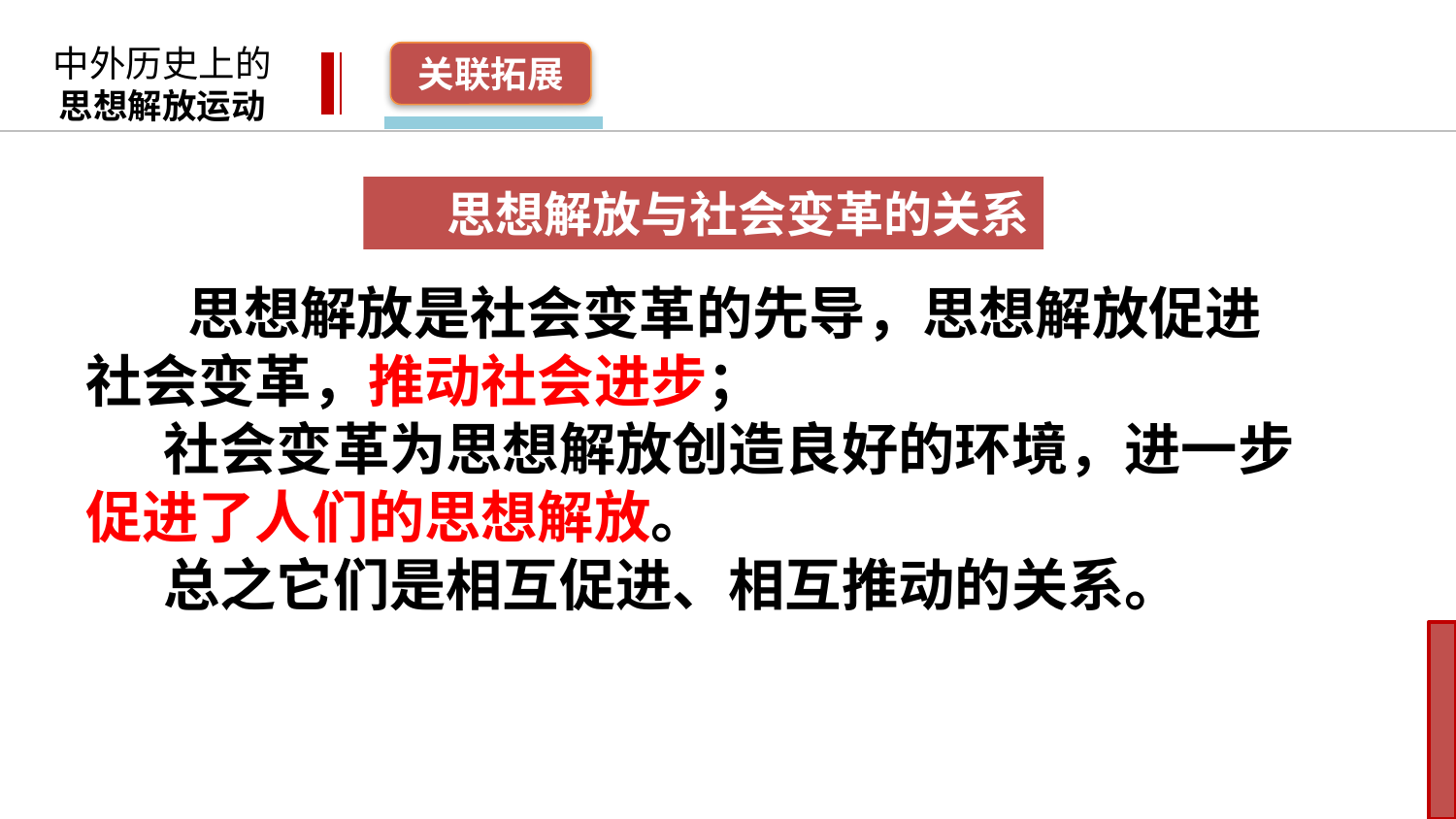

中外历史上的
思想解放运动
关联拓展
思想解放与社会变革的关系
       思想解放是社会变革的先导，思想解放促进社会变革，推动社会进步；
     社会变革为思想解放创造良好的环境，进一步促进了人们的思想解放。
     总之它们是相互促进、相互推动的关系。